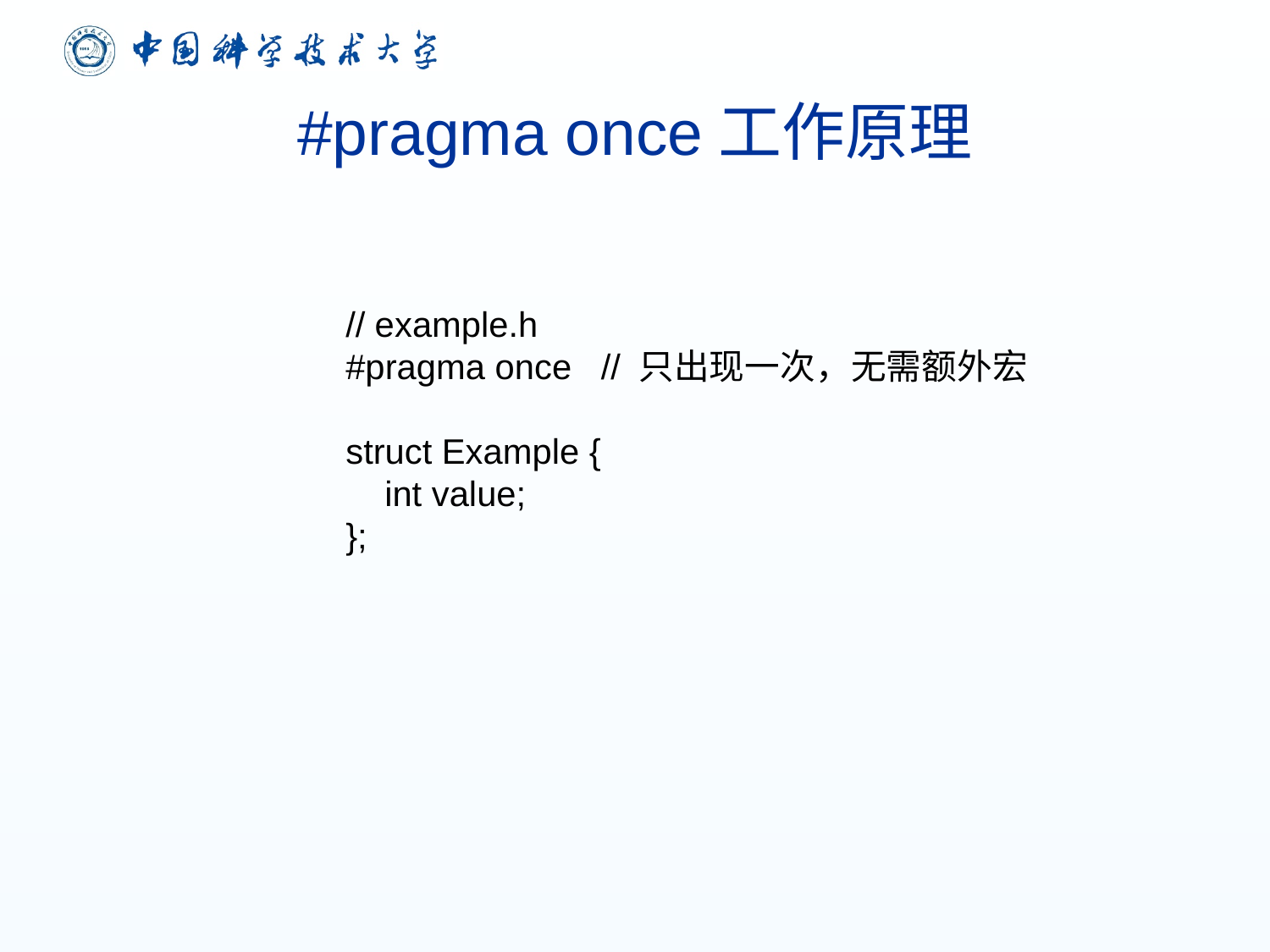

# #pragma once工作原理
// example.h
#pragma once   // 只出现一次，无需额外宏

struct Example {
    int value;
};